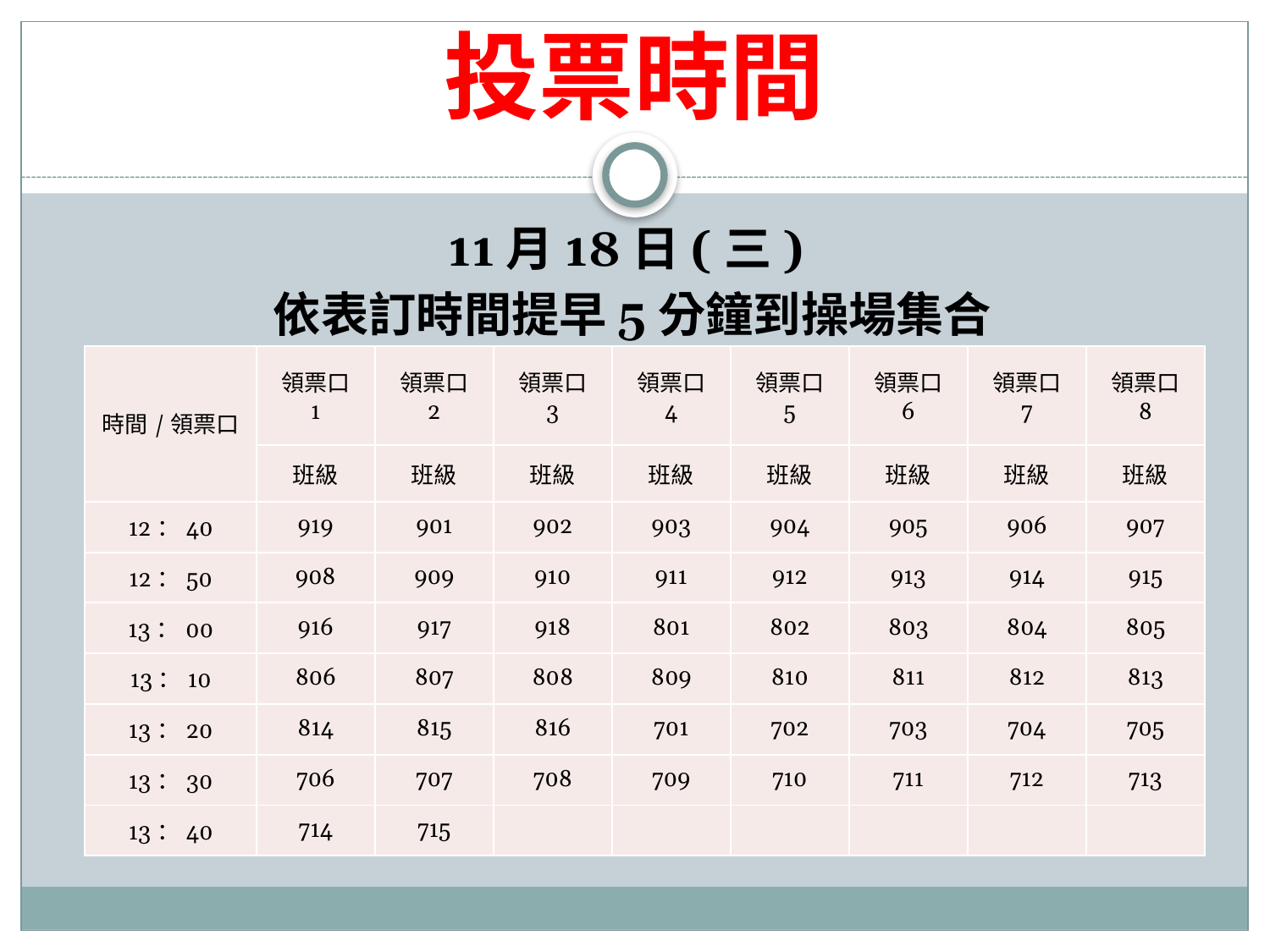

# 投票時間
11月18日(三)
依表訂時間提早5分鐘到操場集合

| 時間/領票口 | 領票口 1 | 領票口 2 | 領票口 3 | 領票口 4 | 領票口 5 | 領票口 6 | 領票口 7 | 領票口 8 |
| --- | --- | --- | --- | --- | --- | --- | --- | --- |
|  | 班級 | 班級 | 班級 | 班級 | 班級 | 班級 | 班級 | 班級 |
| 12：40 | 919 | 901 | 902 | 903 | 904 | 905 | 906 | 907 |
| 12：50 | 908 | 909 | 910 | 911 | 912 | 913 | 914 | 915 |
| 13：00 | 916 | 917 | 918 | 801 | 802 | 803 | 804 | 805 |
| 13：10 | 806 | 807 | 808 | 809 | 810 | 811 | 812 | 813 |
| 13：20 | 814 | 815 | 816 | 701 | 702 | 703 | 704 | 705 |
| 13：30 | 706 | 707 | 708 | 709 | 710 | 711 | 712 | 713 |
| 13：40 | 714 | 715 |  |  |  |  |  |  |